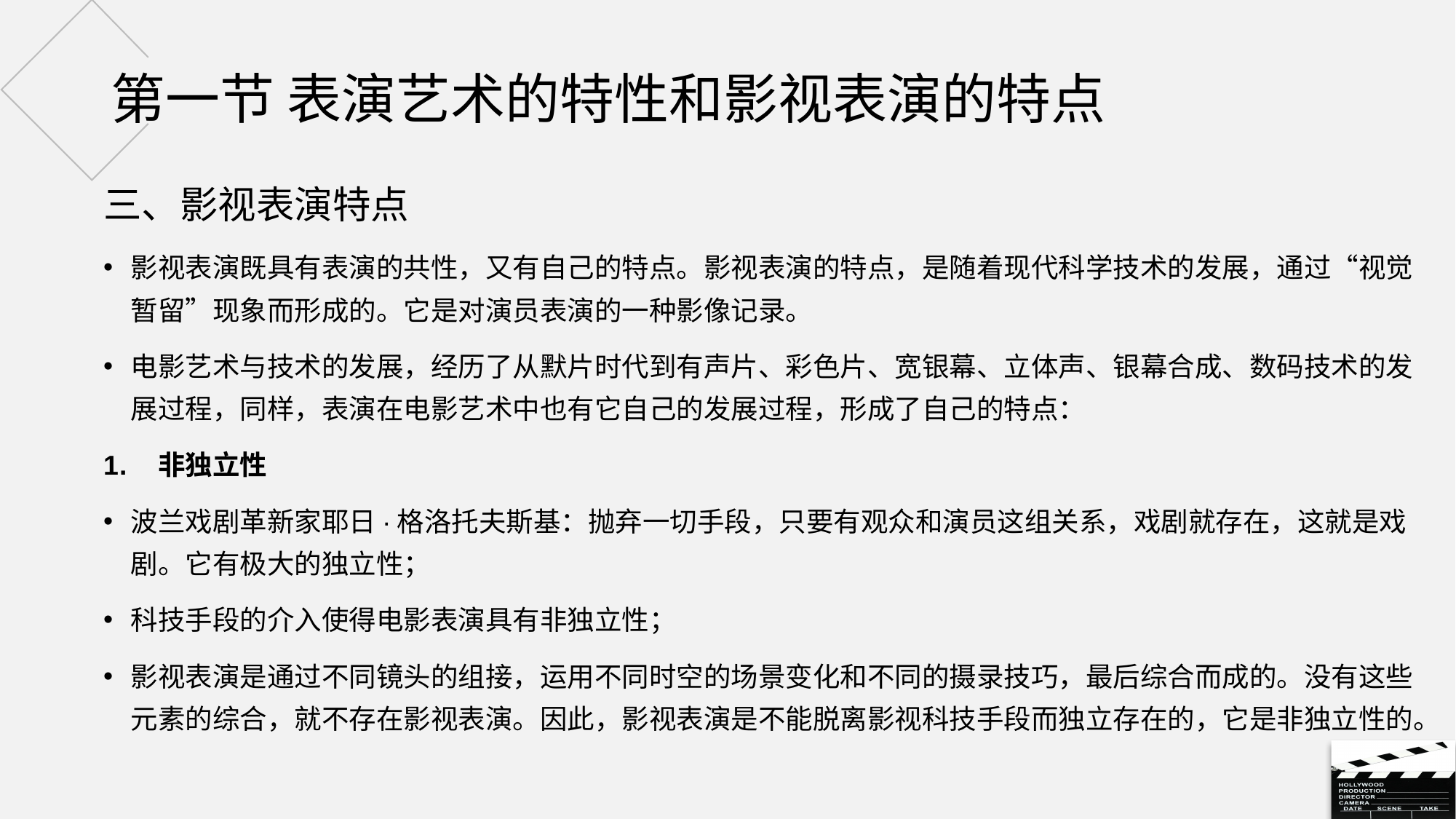

# 第一节 表演艺术的特性和影视表演的特点
三、影视表演特点
影视表演既具有表演的共性，又有自己的特点。影视表演的特点，是随着现代科学技术的发展，通过“视觉暂留”现象而形成的。它是对演员表演的一种影像记录。
电影艺术与技术的发展，经历了从默片时代到有声片、彩色片、宽银幕、立体声、银幕合成、数码技术的发展过程，同样，表演在电影艺术中也有它自己的发展过程，形成了自己的特点：
非独立性
波兰戏剧革新家耶日·格洛托夫斯基：抛弃一切手段，只要有观众和演员这组关系，戏剧就存在，这就是戏剧。它有极大的独立性；
科技手段的介入使得电影表演具有非独立性；
影视表演是通过不同镜头的组接，运用不同时空的场景变化和不同的摄录技巧，最后综合而成的。没有这些元素的综合，就不存在影视表演。因此，影视表演是不能脱离影视科技手段而独立存在的，它是非独立性的。